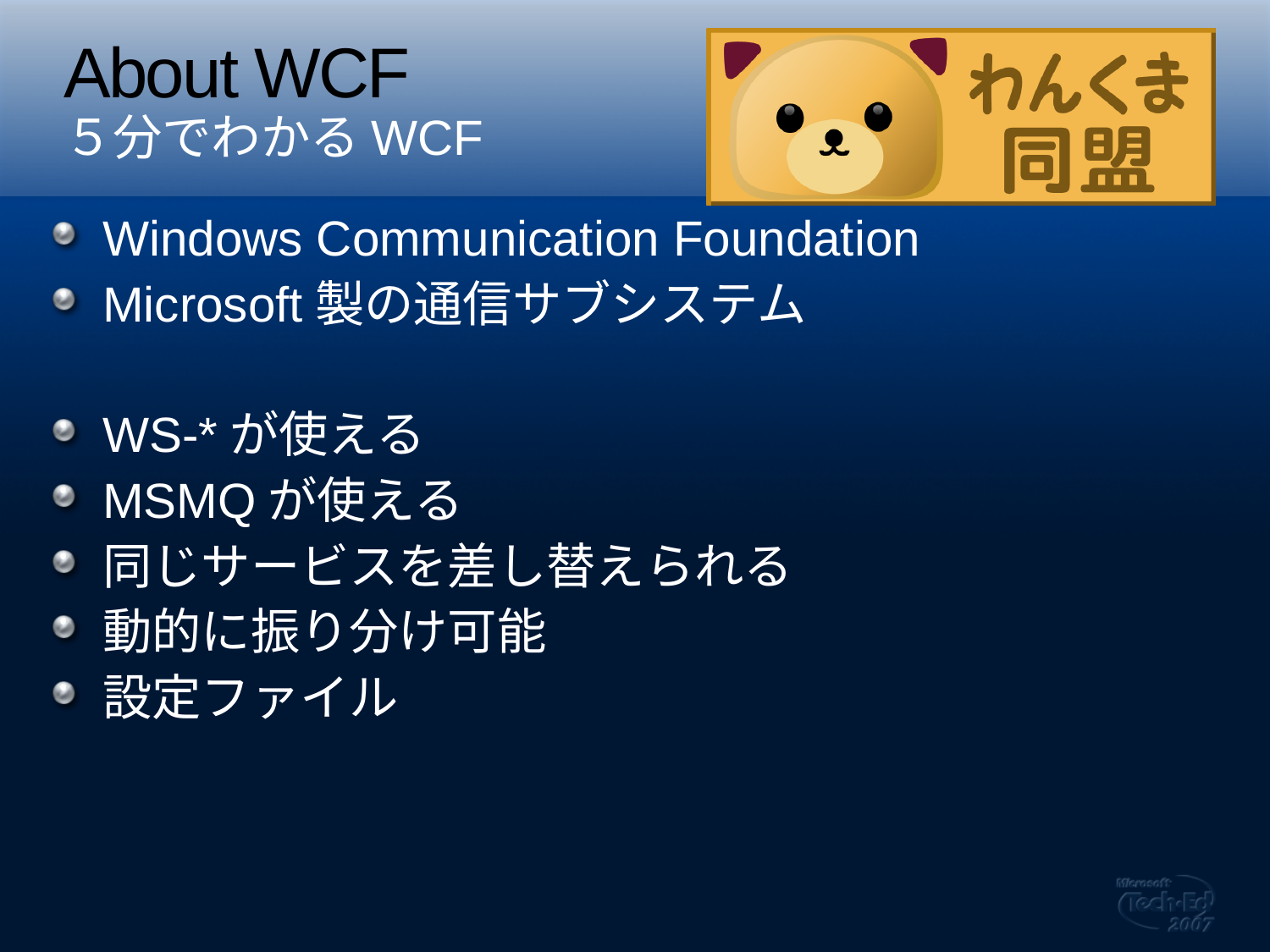

# About WCF
５分でわかるWCF
Windows Communication Foundation
Microsoft製の通信サブシステム

WS-*が使える
MSMQが使える
同じサービスを差し替えられる
動的に振り分け可能
設定ファイル